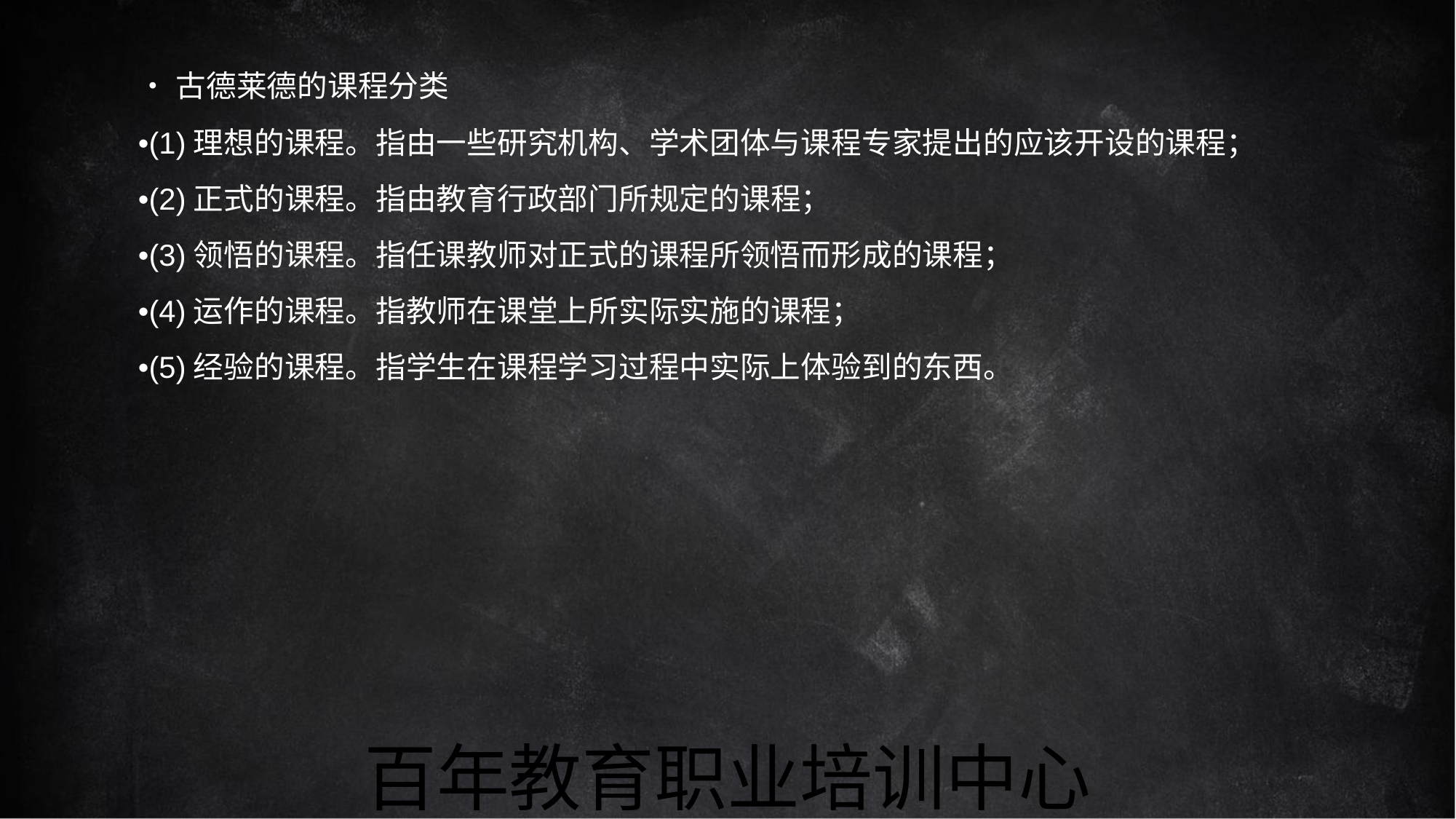

•古德莱德的课程分类
•(1)理想的课程。指由一些研究机构、学术团体与课程专家提出的应该开设的课程；
•(2)正式的课程。指由教育行政部门所规定的课程；
•(3)领悟的课程。指任课教师对正式的课程所领悟而形成的课程；
•(4)运作的课程。指教师在课堂上所实际实施的课程；
•(5)经验的课程。指学生在课程学习过程中实际上体验到的东西。
百年教育职业培训中心